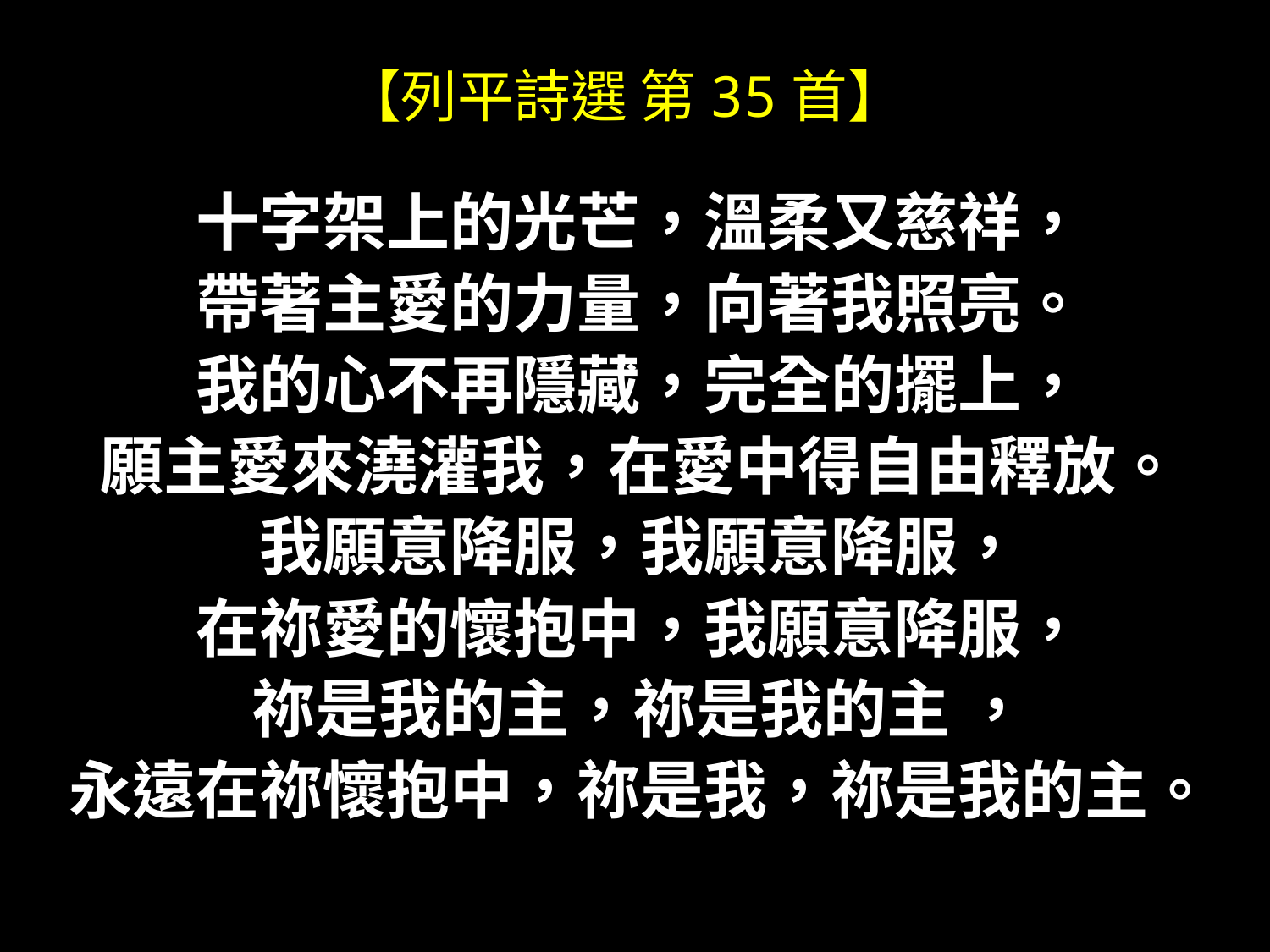

# 【列平詩選 第35首】
十字架上的光芒，溫柔又慈祥，
帶著主愛的力量，向著我照亮。
我的心不再隱藏，完全的擺上，
願主愛來澆灌我，在愛中得自由釋放。
我願意降服，我願意降服，
在祢愛的懷抱中，我願意降服，
祢是我的主，祢是我的主 ，
永遠在祢懷抱中，祢是我，祢是我的主。